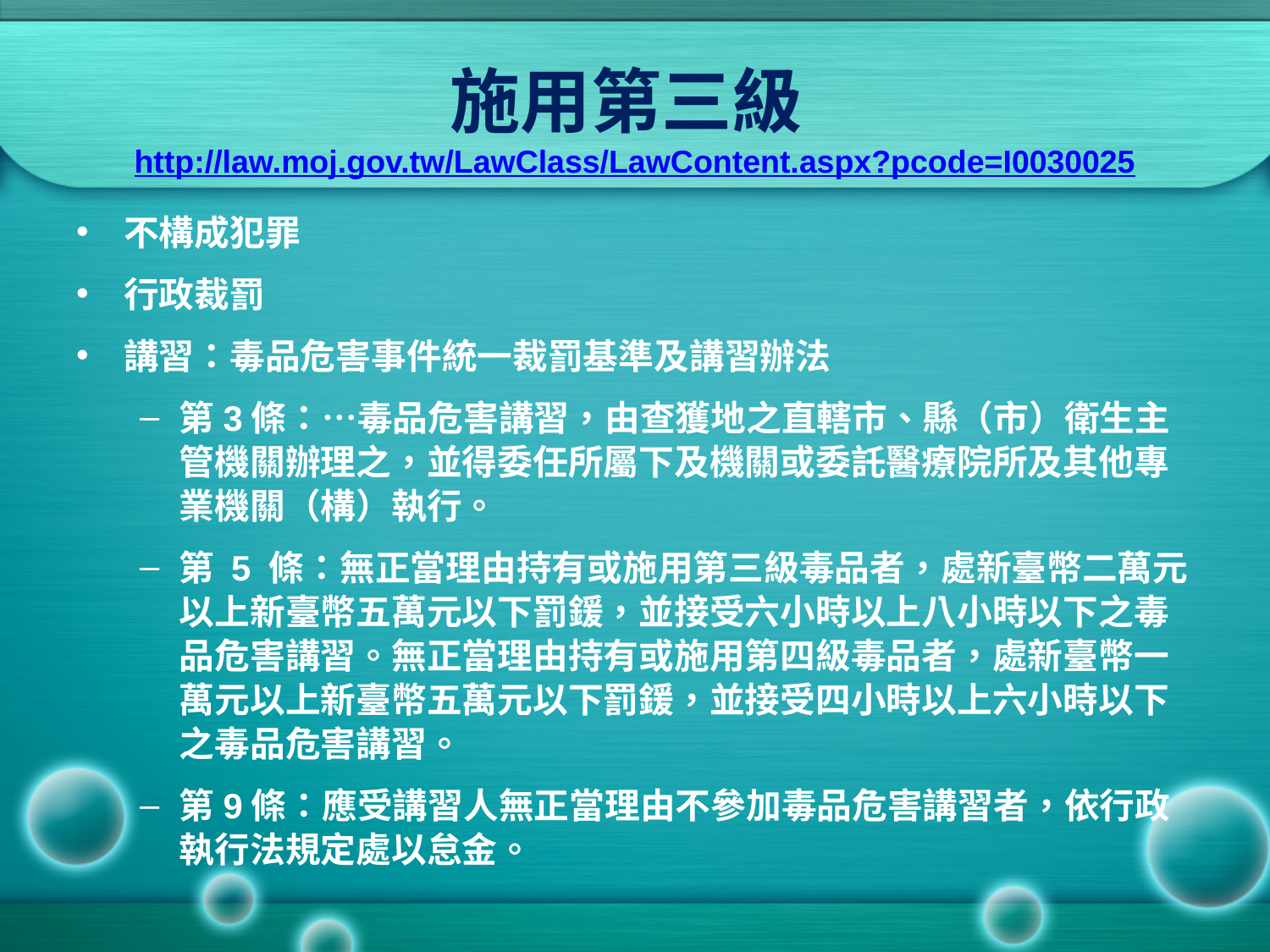

# 施用第三級http://law.moj.gov.tw/LawClass/LawContent.aspx?pcode=I0030025
不構成犯罪
行政裁罰
講習：毒品危害事件統一裁罰基準及講習辦法
第3條：…毒品危害講習，由查獲地之直轄市、縣（市）衛生主管機關辦理之，並得委任所屬下及機關或委託醫療院所及其他專業機關（構）執行。
第 5 條：無正當理由持有或施用第三級毒品者，處新臺幣二萬元以上新臺幣五萬元以下罰鍰，並接受六小時以上八小時以下之毒品危害講習。無正當理由持有或施用第四級毒品者，處新臺幣一萬元以上新臺幣五萬元以下罰鍰，並接受四小時以上六小時以下之毒品危害講習。
第9條：應受講習人無正當理由不參加毒品危害講習者，依行政執行法規定處以怠金。